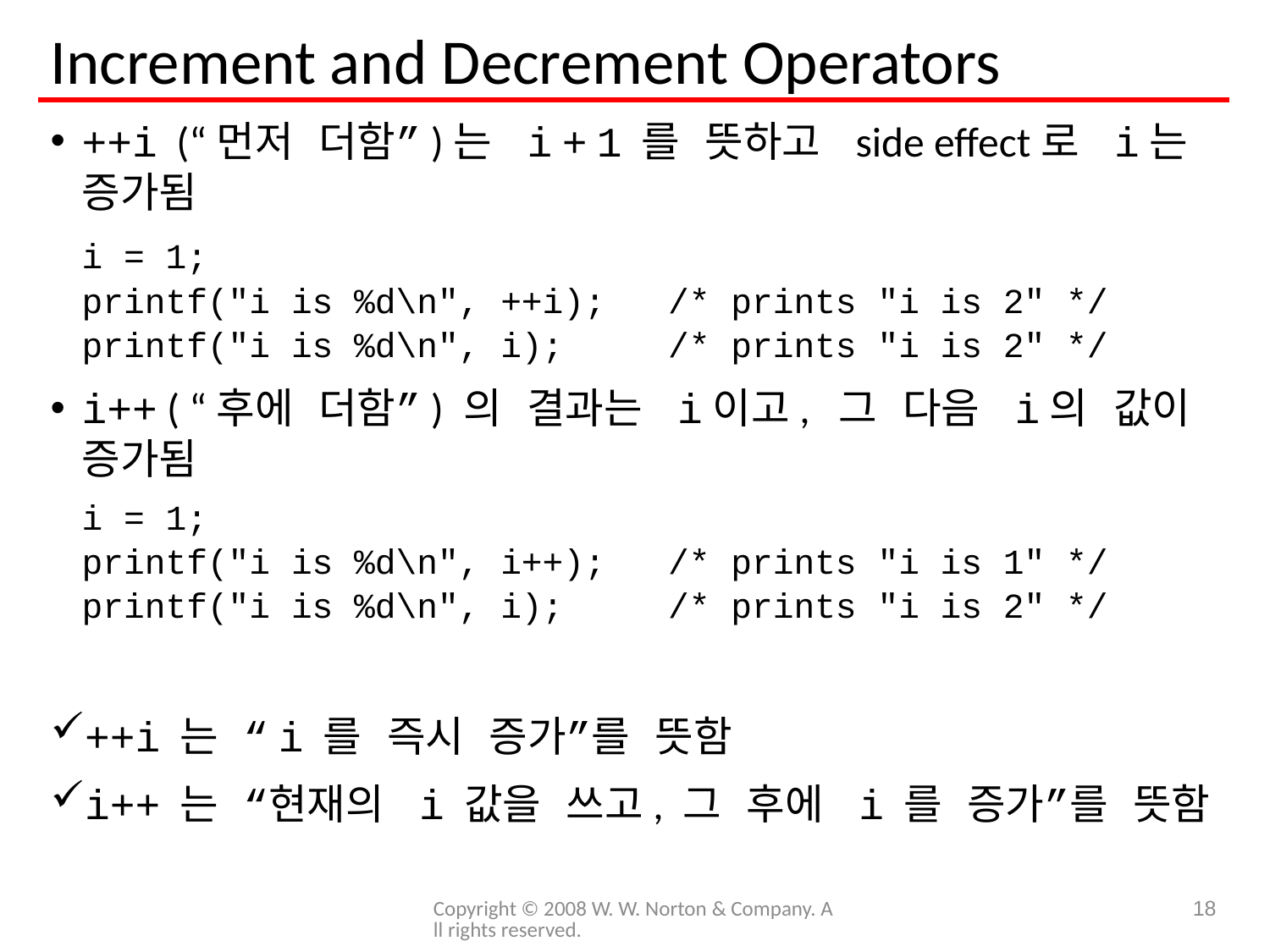

# Increment and Decrement Operators
++i  (“먼저 더함”)는 i + 1 를 뜻하고 side effect로 i는 증가됨
	i = 1;
	printf("i is %d\n", ++i);   /* prints "i is 2" */
	printf("i is %d\n", i);     /* prints "i is 2" */
i++ ( “후에 더함”) 의 결과는 i이고,  그 다음 i의 값이 증가됨
	i = 1;
	printf("i is %d\n", i++);   /* prints "i is 1" */
	printf("i is %d\n", i);     /* prints "i is 2" */

++i 는 “i 를 즉시 증가”를 뜻함
i++ 는 “현재의 i 값을 쓰고, 그 후에 i 를 증가”를 뜻함
Copyright © 2008 W. W. Norton & Company. All rights reserved.
18